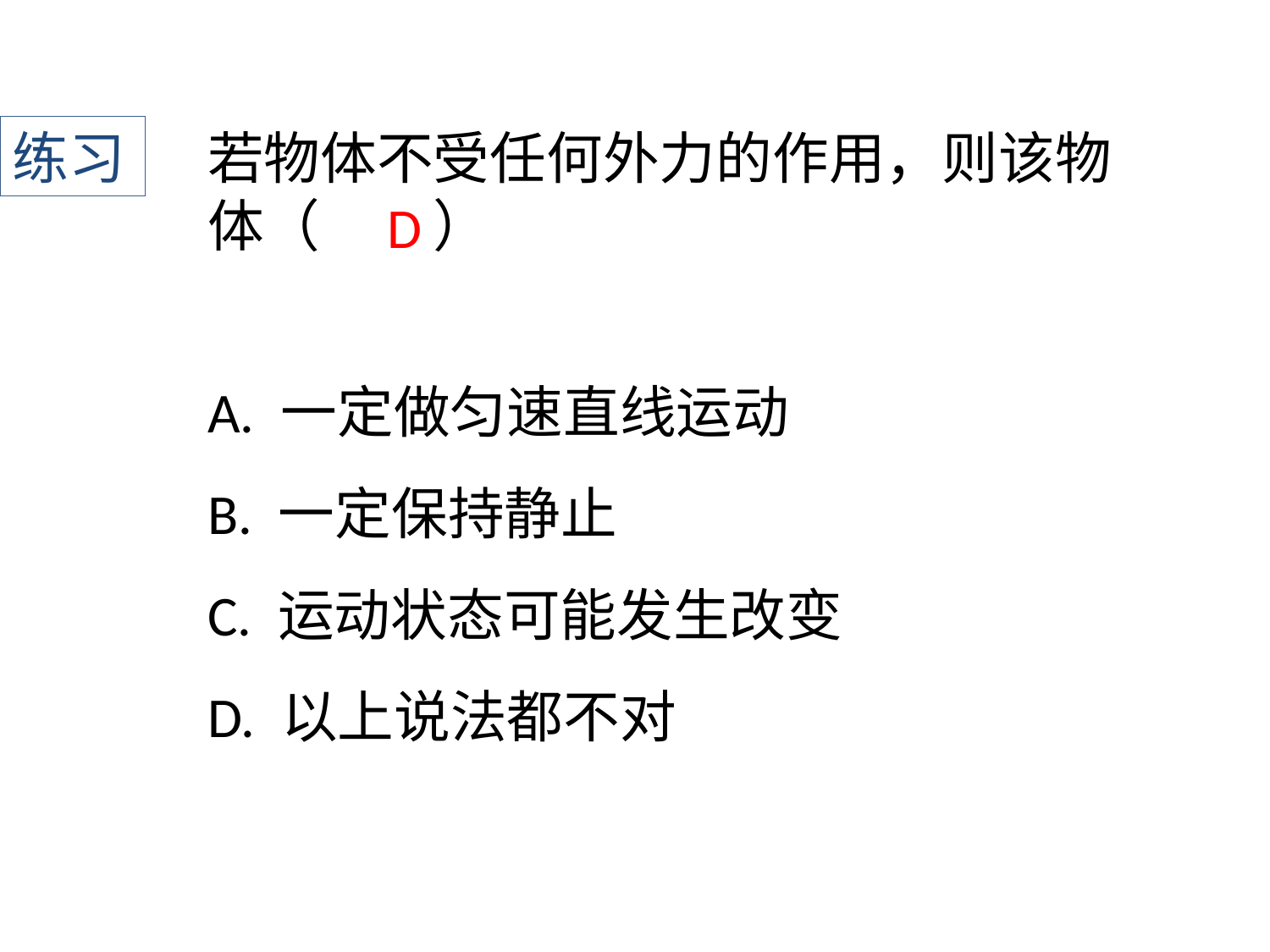

练习
若物体不受任何外力的作用，则该物体（　　）
D
A. 一定做匀速直线运动
B. 一定保持静止
C. 运动状态可能发生改变
D. 以上说法都不对